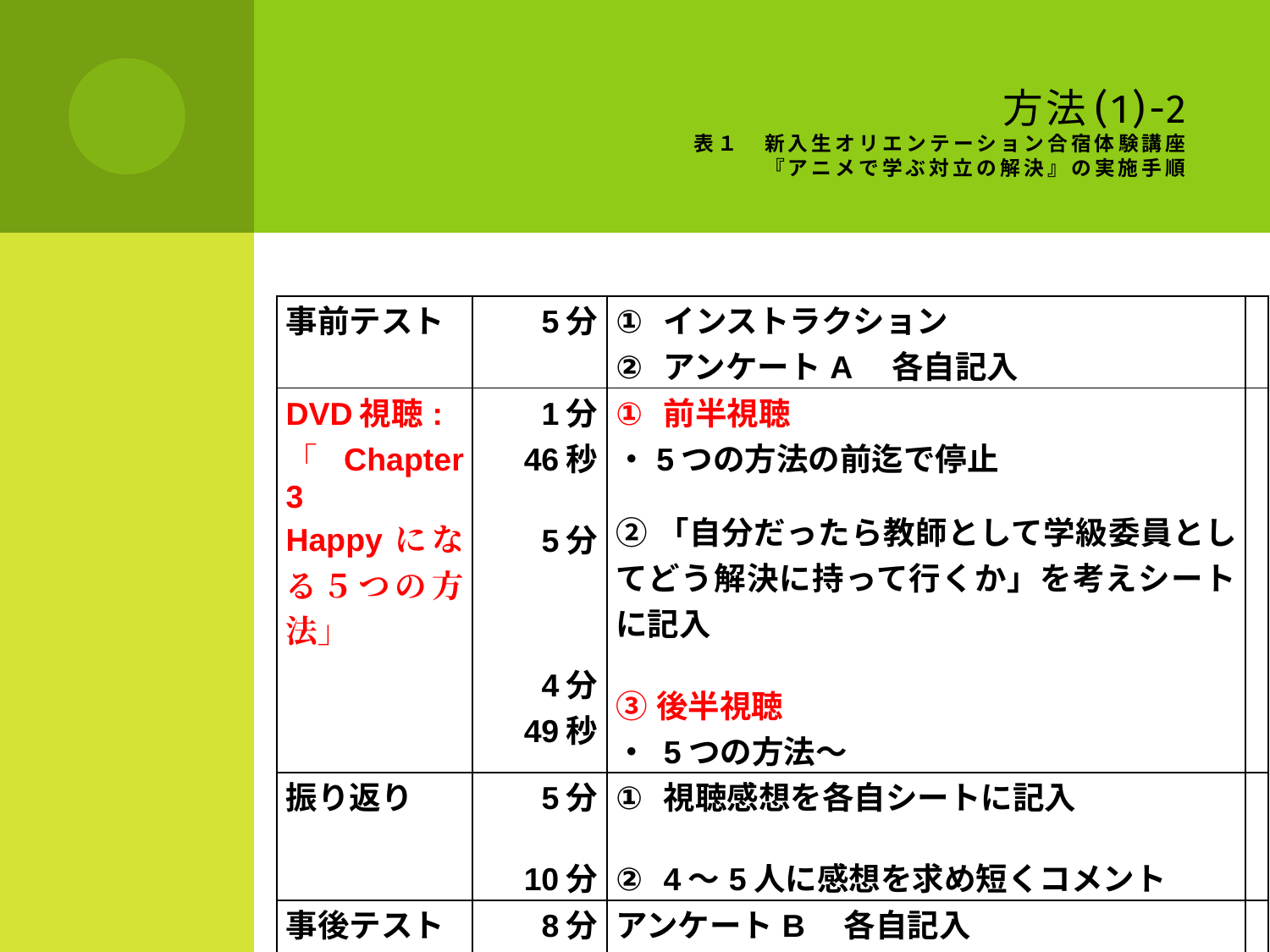

# 方法(1)-2 表１　新入生オリエンテーション合宿体験講座 『アニメで学ぶ対立の解決』の実施手順
| 事前テスト | 5分 | インストラクション アンケートA　各自記入 |  |
| --- | --- | --- | --- |
| DVD視聴: 「Chapter3 Happyになる５つの方法」 | 1分 46秒 5分 4分 49秒 | 前半視聴 ・5つの方法の前迄で停止 ②「自分だったら教師として学級委員としてどう解決に持って行くか」を考えシートに記入 ③後半視聴 ・ 5つの方法～ |  |
| 振り返り | 5分 10分 | 視聴感想を各自シートに記入 4～5人に感想を求め短くコメント |  |
| 事後テスト | 8分 | アンケートB　各自記入 |  |